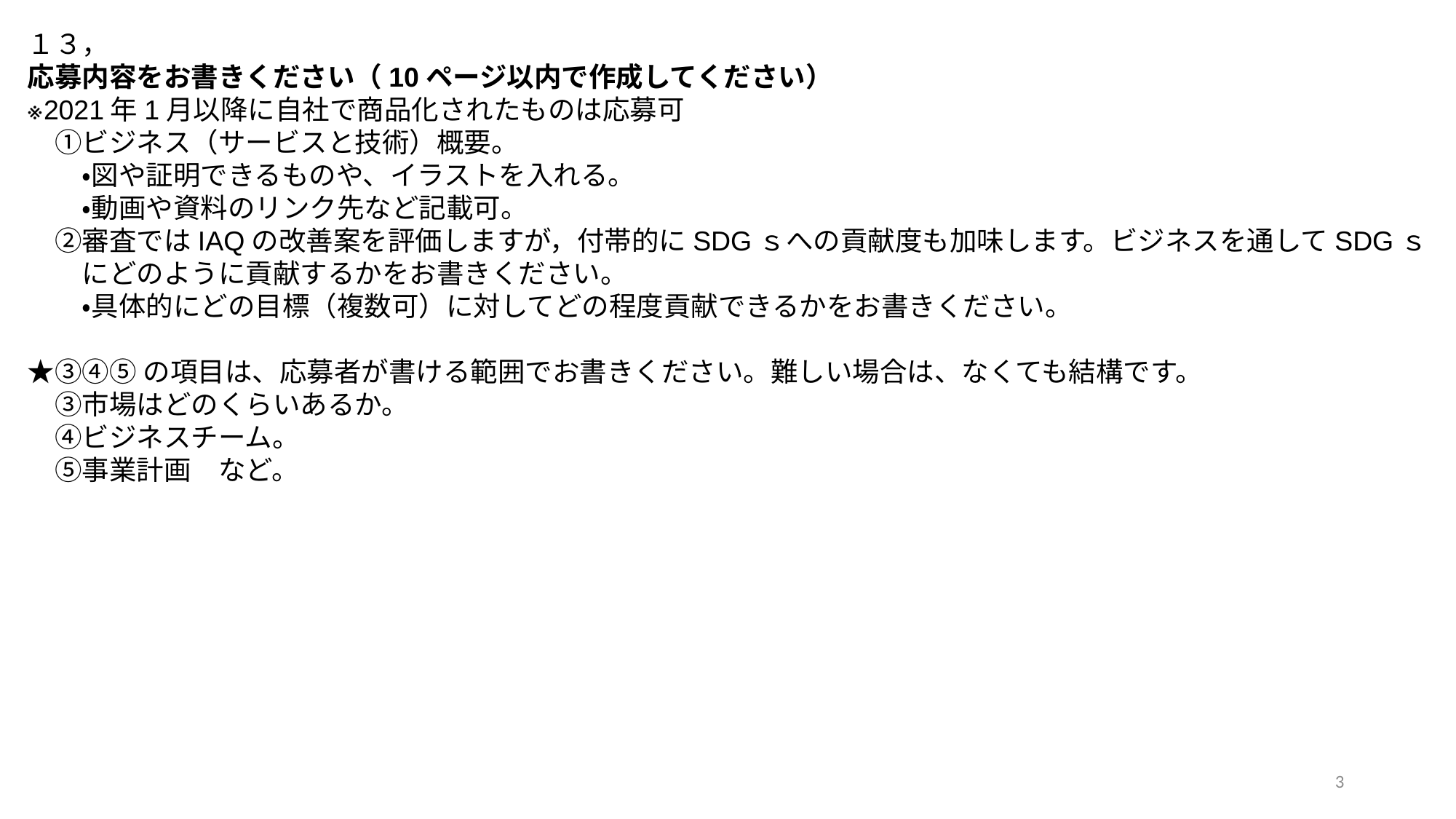

１３，
応募内容をお書きください（10ページ以内で作成してください）
※2021年1月以降に自社で商品化されたものは応募可
　①ビジネス（サービスと技術）概要。
　　・図や証明できるものや、イラストを入れる。
　　・動画や資料のリンク先など記載可。
　②審査ではIAQの改善案を評価しますが，付帯的にSDGｓへの貢献度も加味します。ビジネスを通してSDGｓ
　　にどのように貢献するかをお書きください。
　　・具体的にどの目標（複数可）に対してどの程度貢献できるかをお書きください。

★③④⑤の項目は、応募者が書ける範囲でお書きください。難しい場合は、なくても結構です。
　③市場はどのくらいあるか。
　④ビジネスチーム。
　⑤事業計画　など。
3